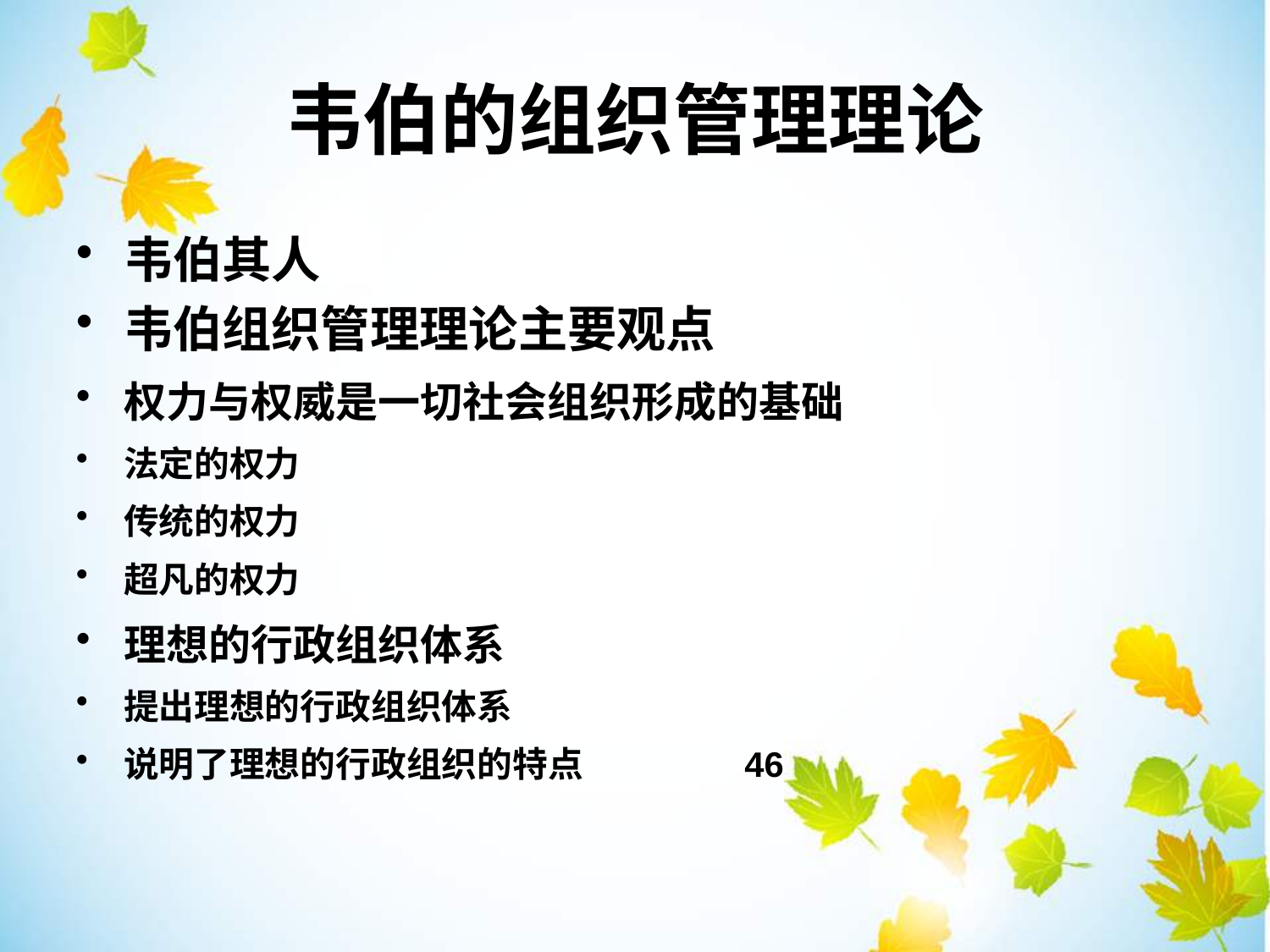

韦伯的组织管理理论
韦伯其人
韦伯组织管理理论主要观点
权力与权威是一切社会组织形成的基础
法定的权力
传统的权力
超凡的权力
理想的行政组织体系
提出理想的行政组织体系
说明了理想的行政组织的特点                   46